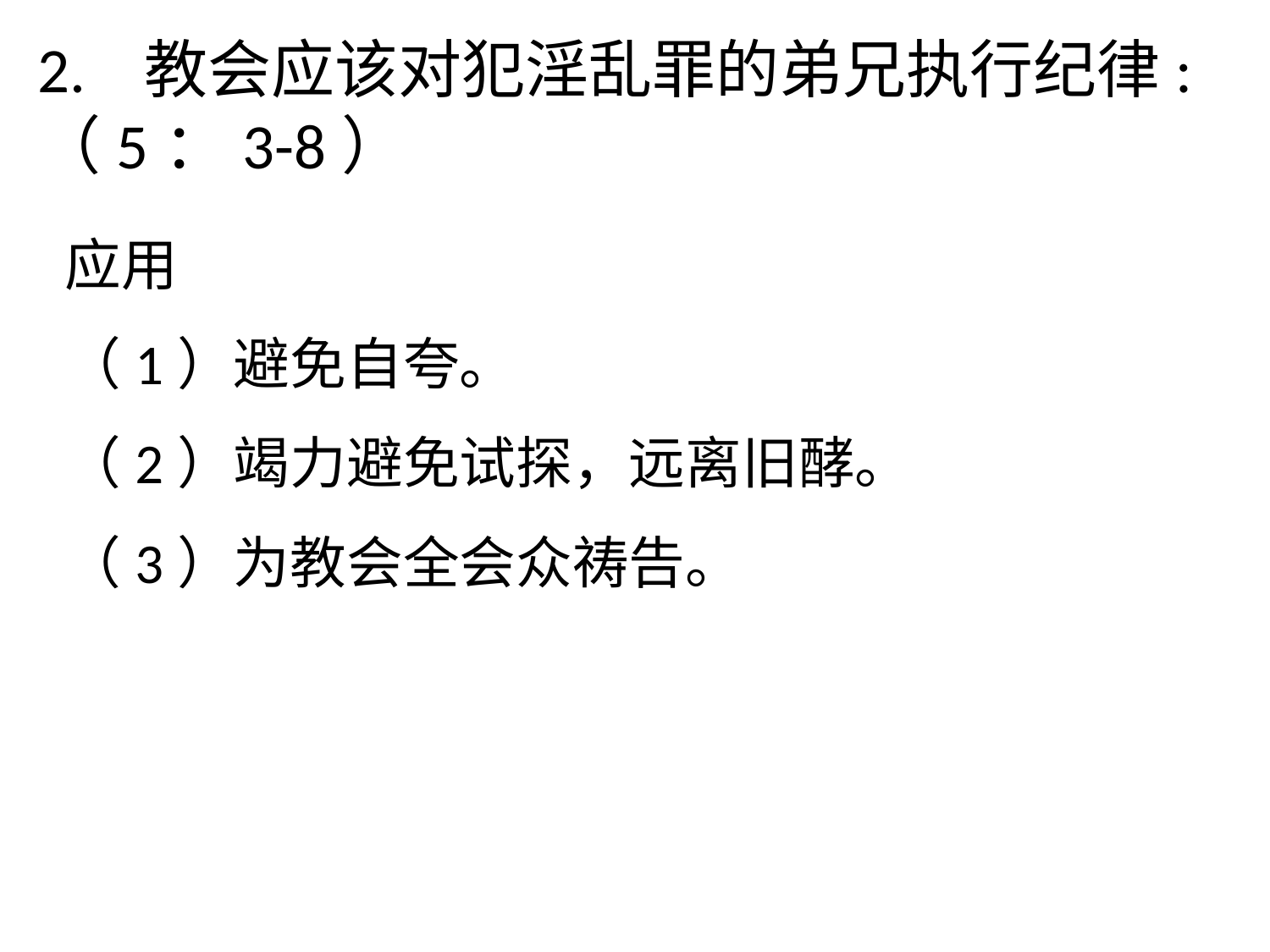

2.   教会应该对犯淫乱罪的弟兄执行纪律:（5：3-8）
应用
（1）避免自夸。
（2）竭力避免试探，远离旧酵。
（3）为教会全会众祷告。